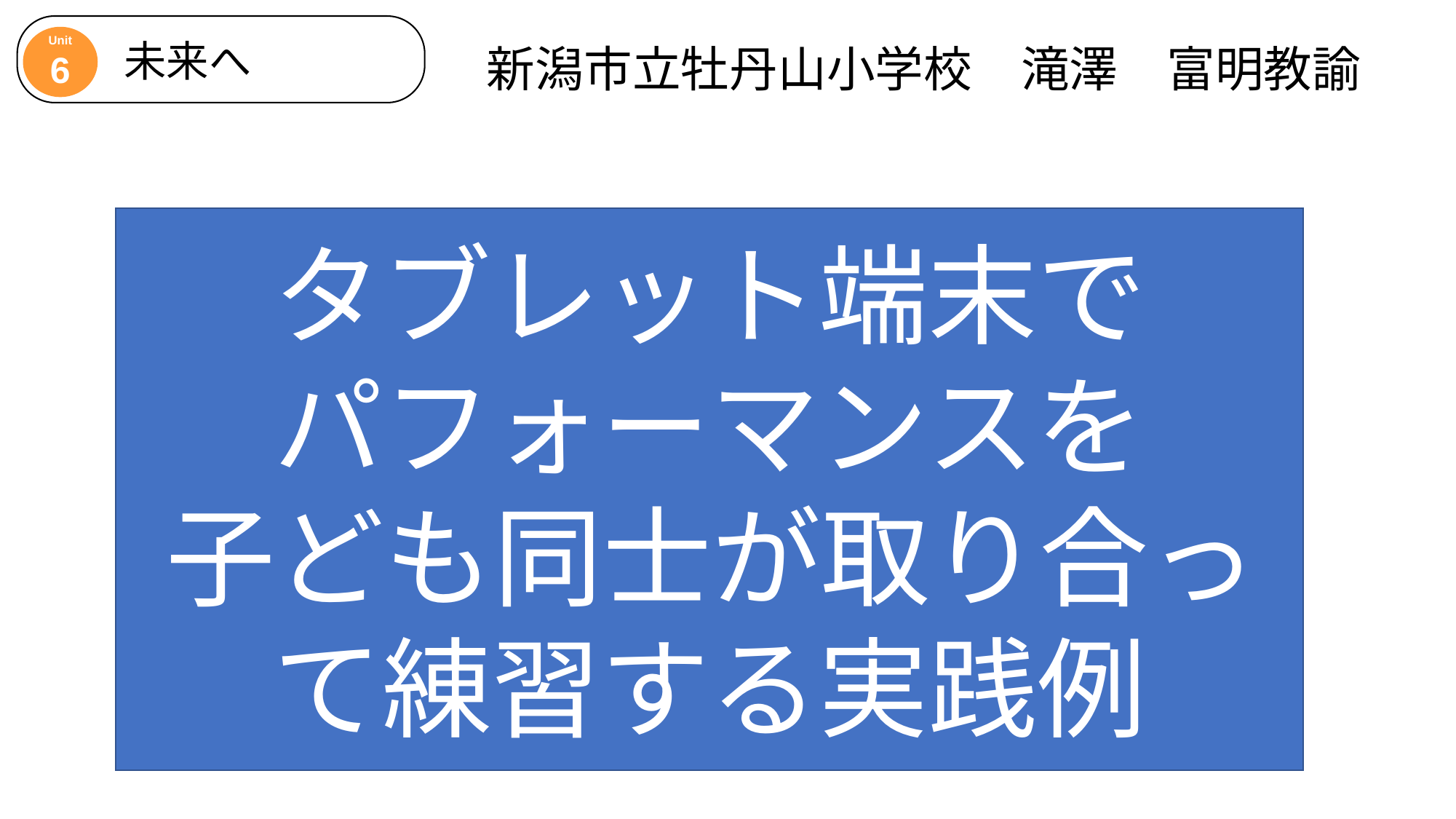

Unit
6
未来へ
新潟市立牡丹山小学校　滝澤　富明教諭
タブレット端末で
パフォーマンスを
子ども同士が取り合って練習する実践例